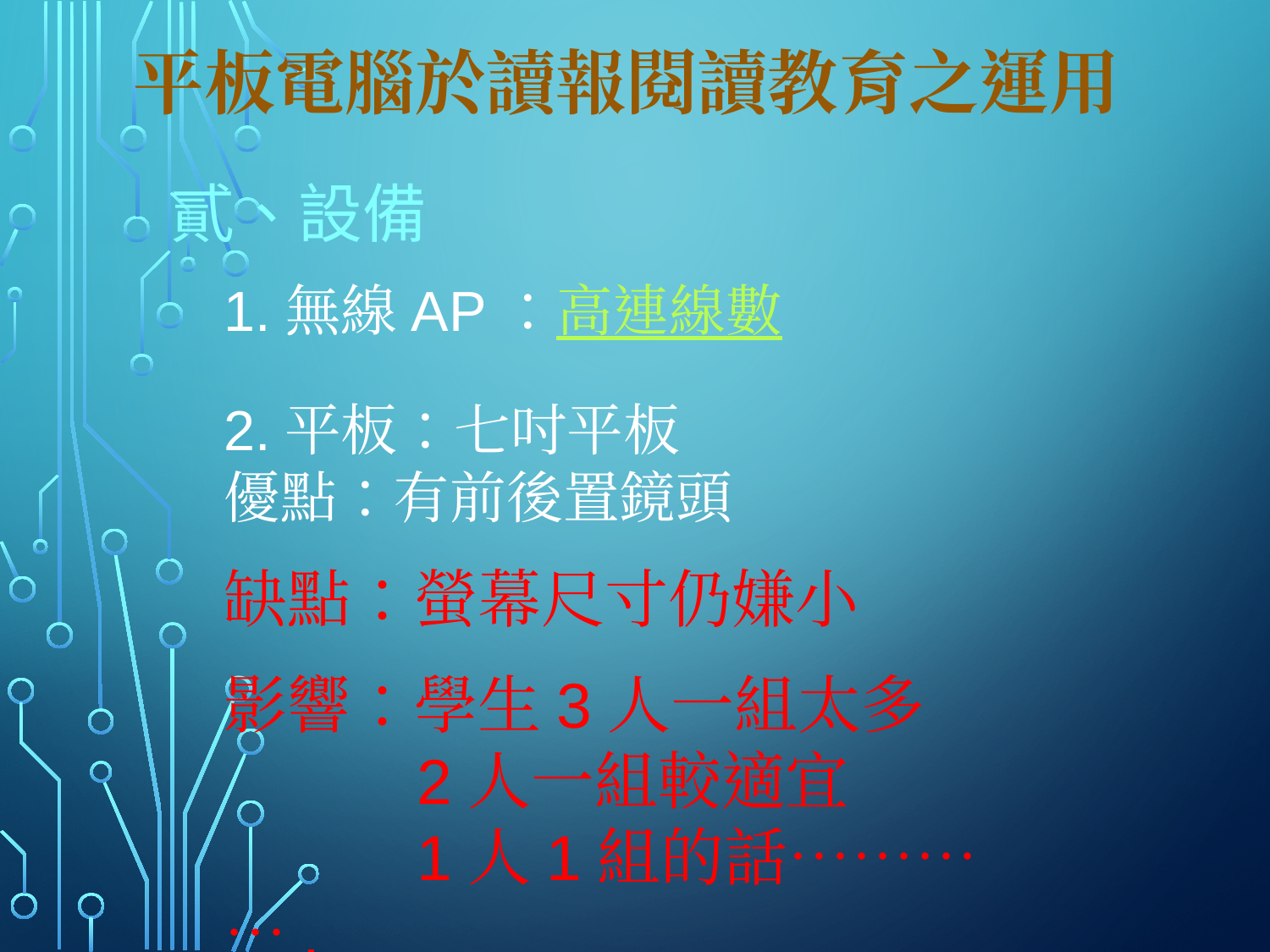

# 平板電腦於讀報閱讀教育之運用
貳、設備
1.無線AP：高連線數

2.平板：七吋平板
優點：有前後置鏡頭

缺點：螢幕尺寸仍嫌小

影響：學生3人一組太多
           2人一組較適宜
           1人1組的話………….